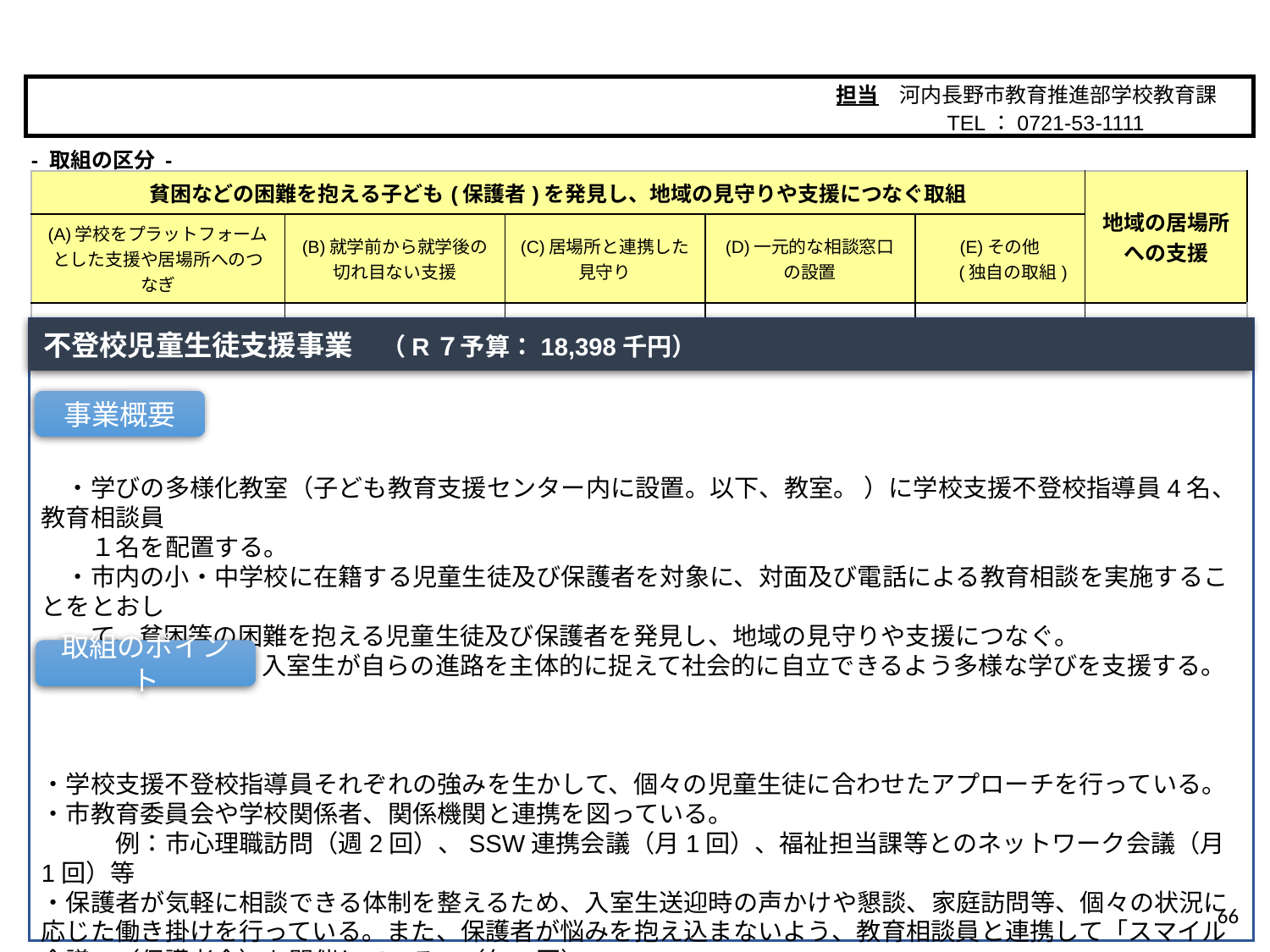

担当　河内長野市教育推進部学校教育課
　　　　　TEL：0721-53-1111

河内長野市
- 取組の区分 -
| 貧困などの困難を抱える子ども(保護者)を発見し、地域の見守りや支援につなぐ取組 |  |  |  |  | 地域の居場所 への支援 |
| --- | --- | --- | --- | --- | --- |
| (A)学校をプラットフォームとした支援や居場所へのつなぎ | (B)就学前から就学後の 切れ目ない支援 | (C)居場所と連携した 見守り | (D)一元的な相談窓口 の設置 | (E)その他 　 (独自の取組) |  |
| ○ |  |  |  |  |  |
不登校児童生徒支援事業　（R７予算：18,398千円）

　・学びの多様化教室（子ども教育支援センター内に設置。以下、教室。 ）に学校支援不登校指導員4名、教育相談員
　　１名を配置する。
　・市内の小・中学校に在籍する児童生徒及び保護者を対象に、対面及び電話による教育相談を実施することをとおし
　　て、貧困等の困難を抱える児童生徒及び保護者を発見し、地域の見守りや支援につなぐ。
　・教室において、入室生が自らの進路を主体的に捉えて社会的に自立できるよう多様な学びを支援する。

・学校支援不登校指導員それぞれの強みを生かして、個々の児童生徒に合わせたアプローチを行っている。
・市教育委員会や学校関係者、関係機関と連携を図っている。
　　　例：市心理職訪問（週2回）、SSW連携会議（月1回）、福祉担当課等とのネットワーク会議（月1回）等
・保護者が気軽に相談できる体制を整えるため、入室生送迎時の声かけや懇談、家庭訪問等、個々の状況に応じた働き掛けを行っている。また、保護者が悩みを抱え込まないよう、教育相談員と連携して「スマイル会議」（保護者会）を開催している。（年2回）
・教育相談員による教育相談を実施している。（1日4時間×年間30回）
事業概要
取組のポイント
66